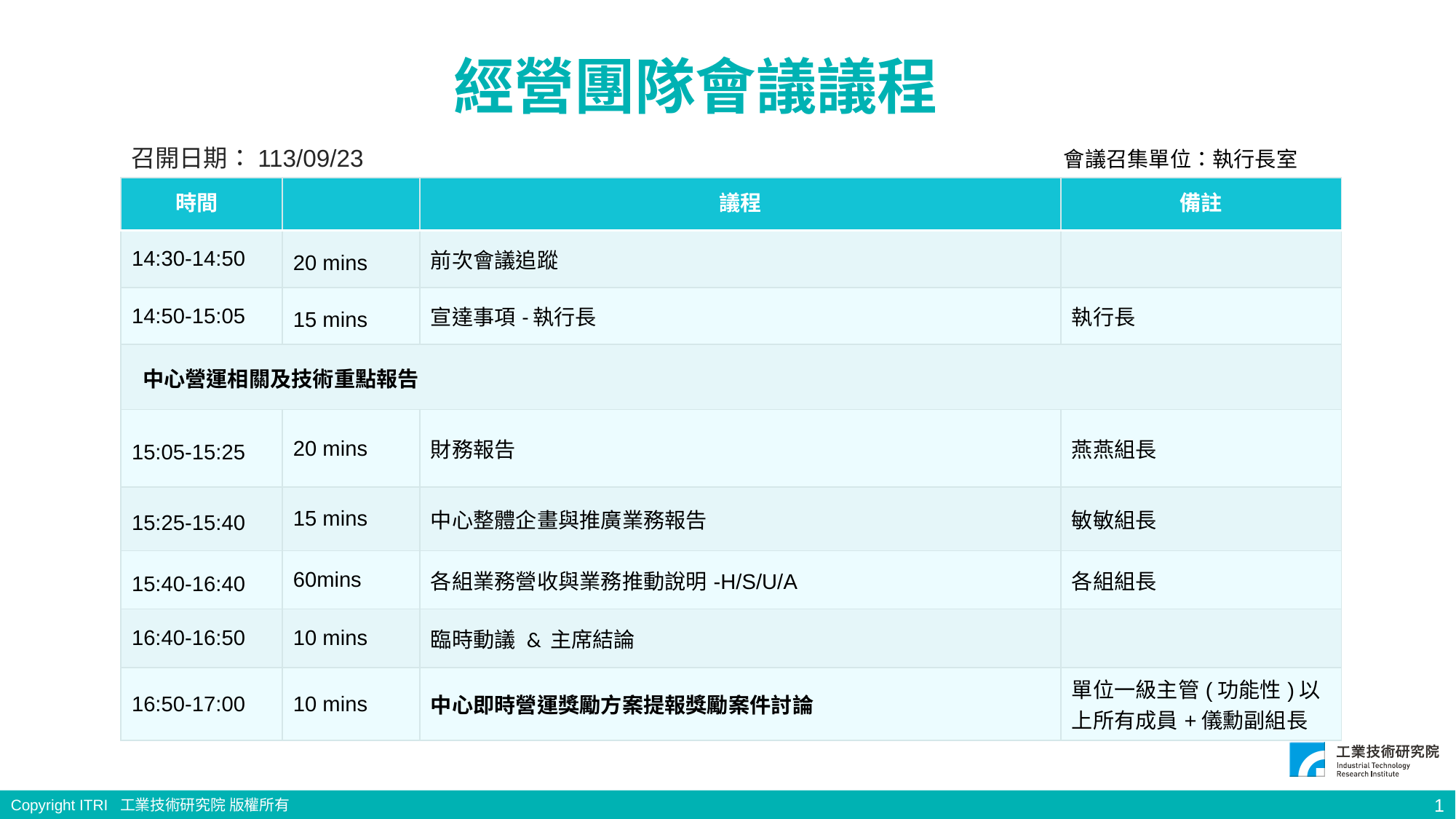

經營團隊會議議程
	      會議召集單位：執行長室
召開日期：113/09/23
| 時間 |  | 議程 | 備註 |
| --- | --- | --- | --- |
| 14:30-14:50 | 20 mins | 前次會議追蹤 |  |
| 14:50-15:05 | 15 mins | 宣達事項-執行長 | 執行長 |
| 中心營運相關及技術重點報告 |  |  |  |
| 15:05-15:25 | 20 mins | 財務報告 | 燕燕組長 |
| 15:25-15:40 | 15 mins | 中心整體企畫與推廣業務報告 | 敏敏組長 |
| 15:40-16:40 | 60mins | 各組業務營收與業務推動說明-H/S/U/A | 各組組長 |
| 16:40-16:50 | 10 mins | 臨時動議 & 主席結論 |  |
| 16:50-17:00 | 10 mins | 中心即時營運獎勵方案提報獎勵案件討論 | 單位一級主管(功能性)以上所有成員+儀勳副組長 |
註: 以上議程，視會議情況作彈性調整
1